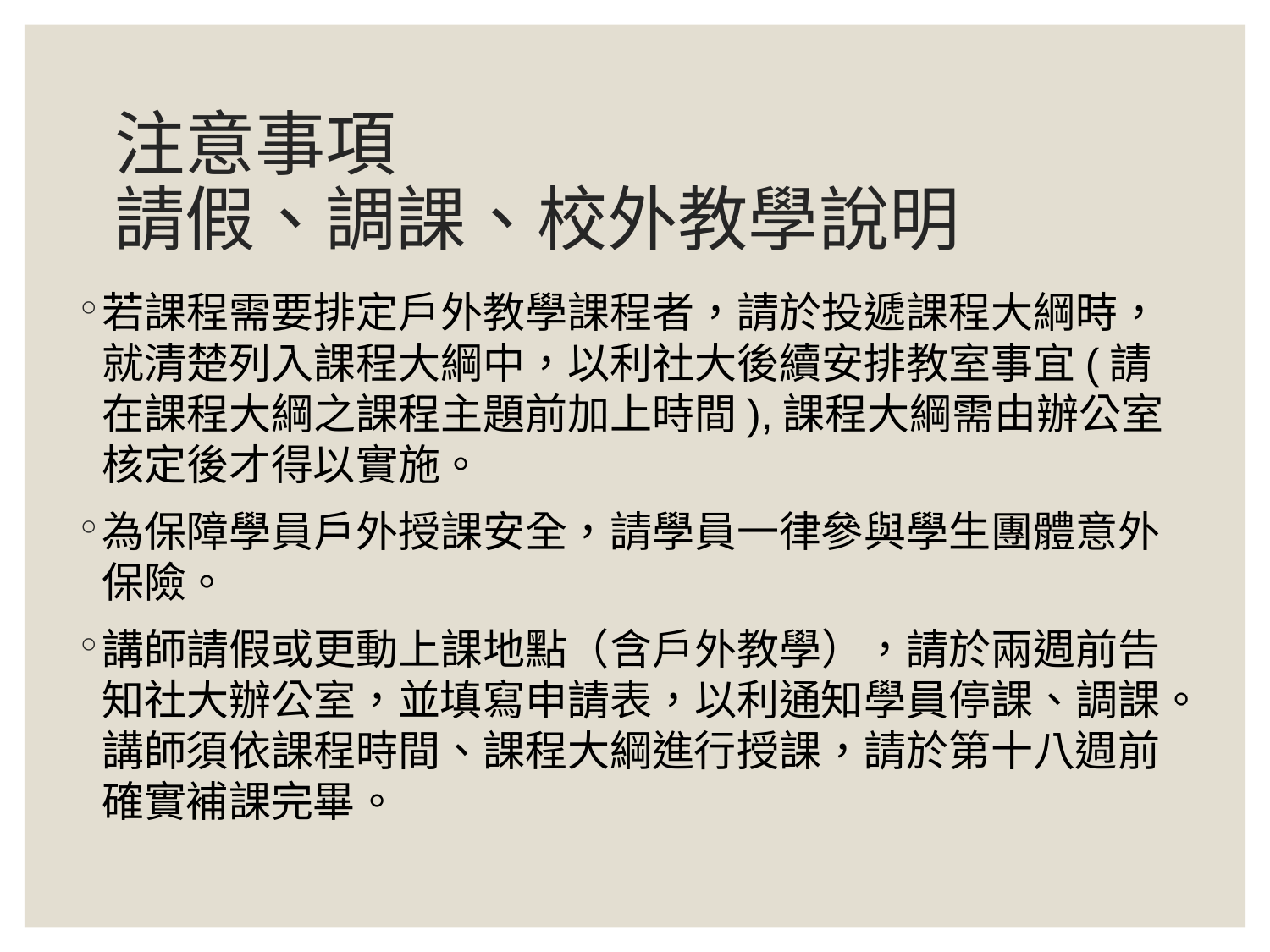

# 注意事項 請假、調課、校外教學說明
若課程需要排定戶外教學課程者，請於投遞課程大綱時，就清楚列入課程大綱中，以利社大後續安排教室事宜(請在課程大綱之課程主題前加上時間),課程大綱需由辦公室核定後才得以實施。
為保障學員戶外授課安全，請學員一律參與學生團體意外保險。
講師請假或更動上課地點（含戶外教學），請於兩週前告知社大辦公室，並填寫申請表，以利通知學員停課、調課。講師須依課程時間、課程大綱進行授課，請於第十八週前確實補課完畢。